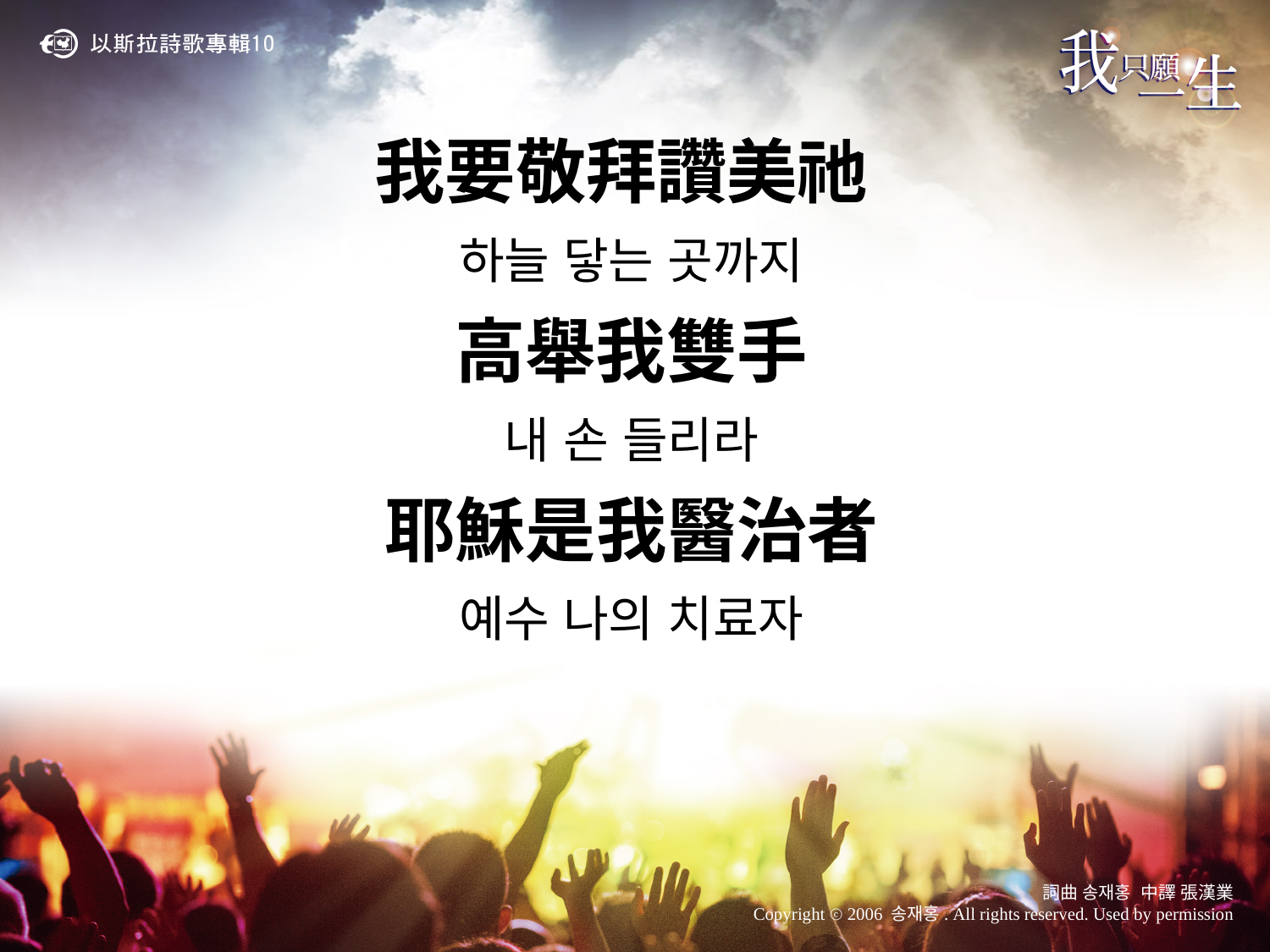

我要敬拜讚美祂
하늘 닿는 곳까지
高舉我雙手
내 손 들리라
耶穌是我醫治者
예수 나의 치료자
詞曲 송재홍  中譯 張漢業
Copyright ⓒ 2006 송재홍. All rights reserved. Used by permission